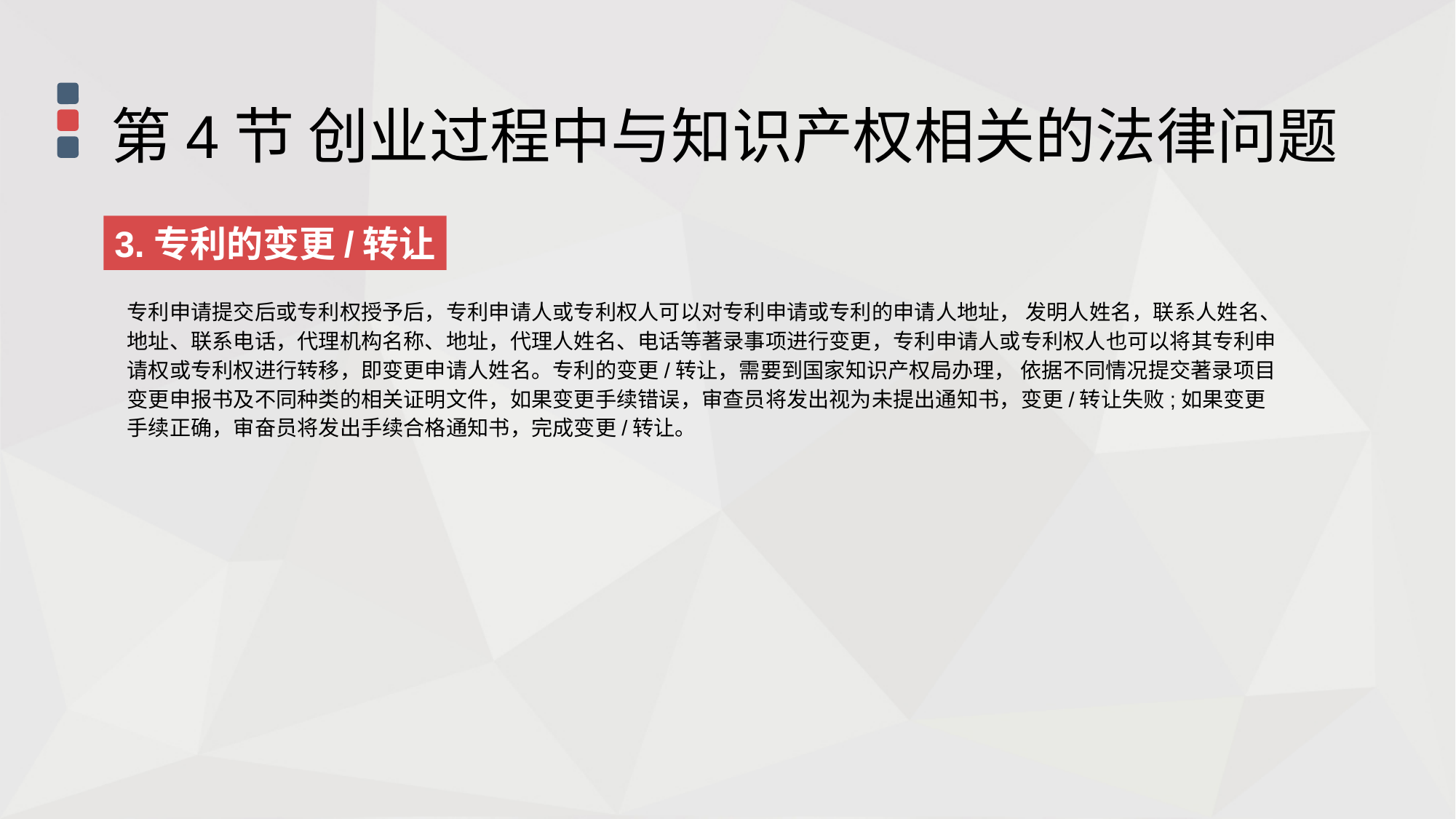

第4节 创业过程中与知识产权相关的法律问题
3.专利的变更/转让
专利申请提交后或专利权授予后，专利申请人或专利权人可以对专利申请或专利的申请人地址， 发明人姓名，联系人姓名、地址、联系电话，代理机构名称、地址，代理人姓名、电话等著录事项进行变更，专利申请人或专利权人也可以将其专利申请权或专利权进行转移，即变更申请人姓名。专利的变更/转让，需要到国家知识产权局办理， 依据不同情况提交著录项目变更申报书及不同种类的相关证明文件，如果变更手续错误，审查员将发出视为未提出通知书，变更/转让失败;如果变更手续正确，审奋员将发出手续合格通知书，完成变更/转让。